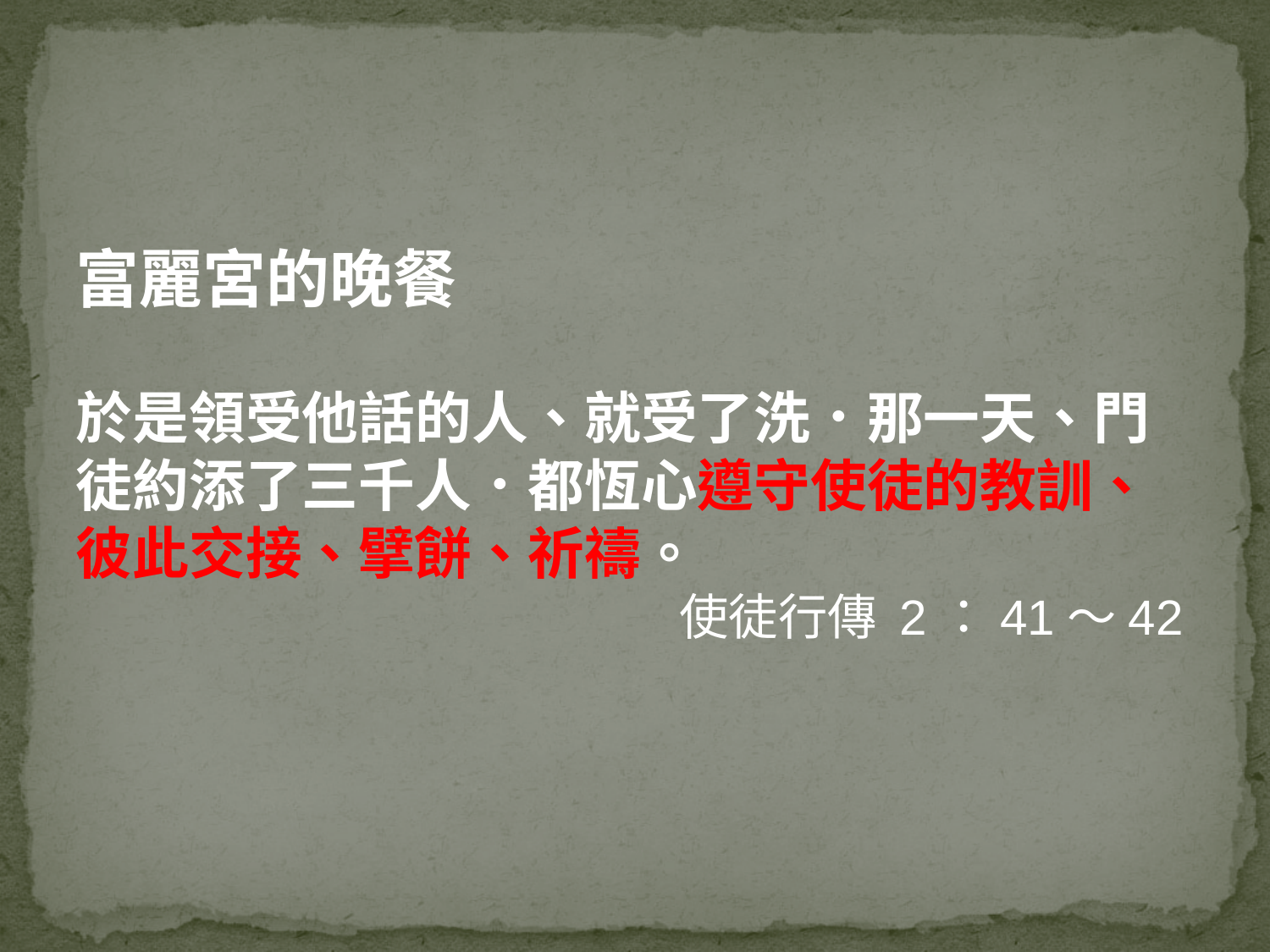

富麗宮的晚餐

於是領受他話的人、就受了洗．那一天、門徒約添了三千人．都恆心遵守使徒的教訓、彼此交接、擘餅、祈禱。
使徒行傳 2：41～42